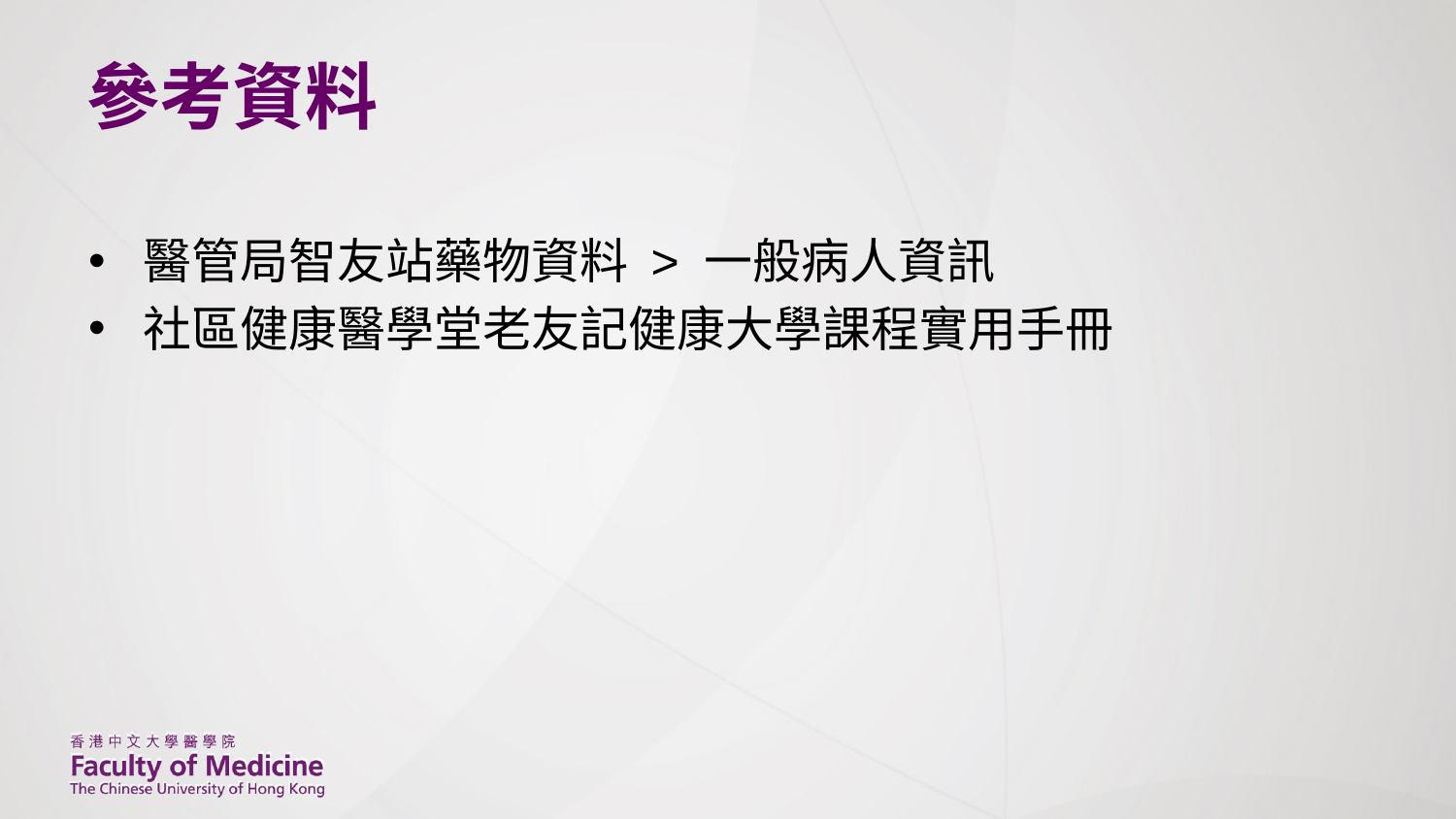

# 參考資料
醫管局智友站藥物資料 > 一般病人資訊
社區健康醫學堂老友記健康大學課程實用手冊